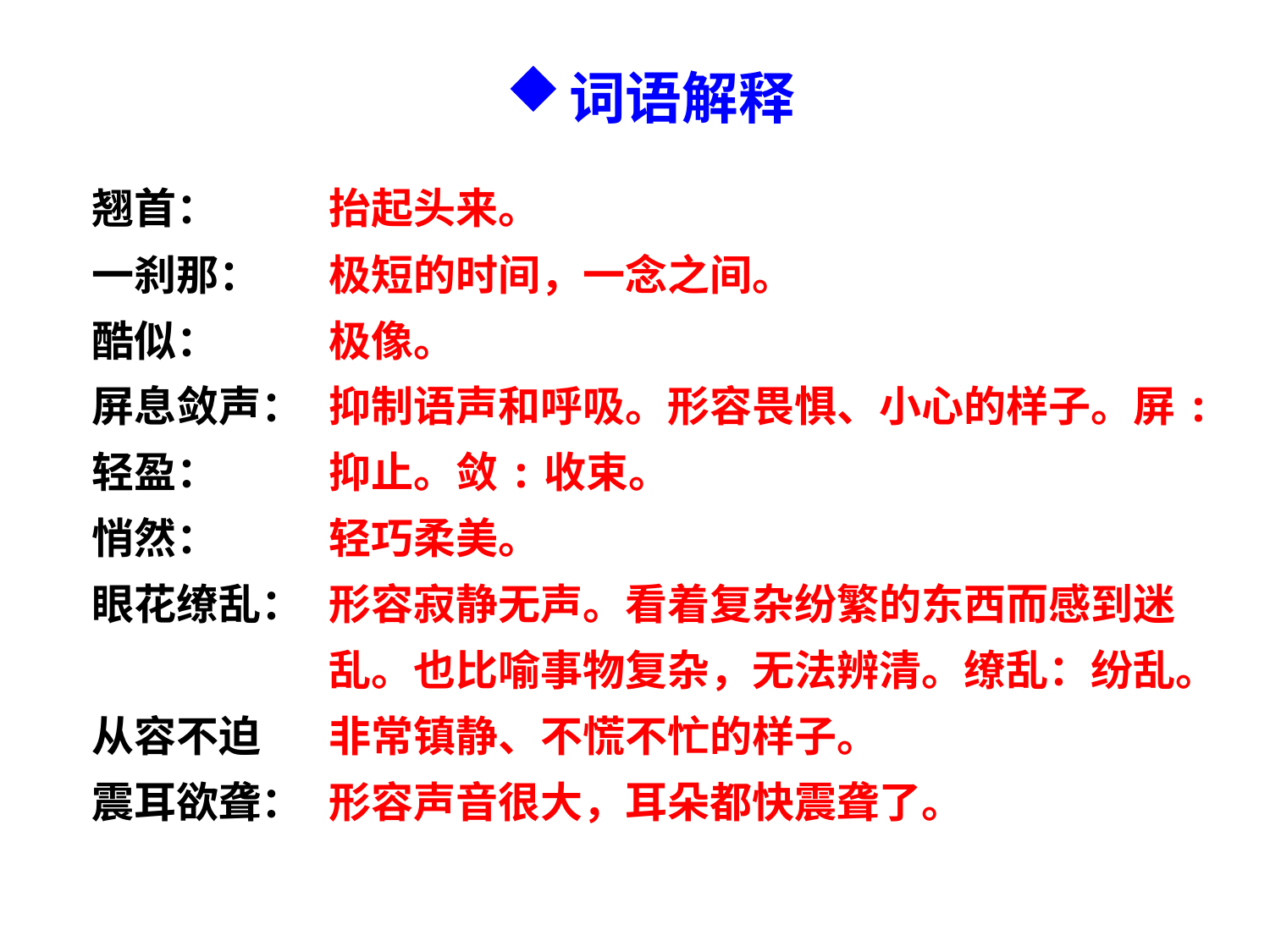

词语解释
抬起头来。
极短的时间，一念之间。
极像。
抑制语声和呼吸。形容畏惧、小心的样子。屏:抑止。敛:收束。
轻巧柔美。
形容寂静无声。看着复杂纷繁的东西而感到迷乱。也比喻事物复杂，无法辨清。缭乱：纷乱。
非常镇静、不慌不忙的样子。
形容声音很大，耳朵都快震聋了。
翘首：
一刹那：
酷似：
屏息敛声：
轻盈：
悄然：
眼花缭乱：

从容不迫
震耳欲聋：